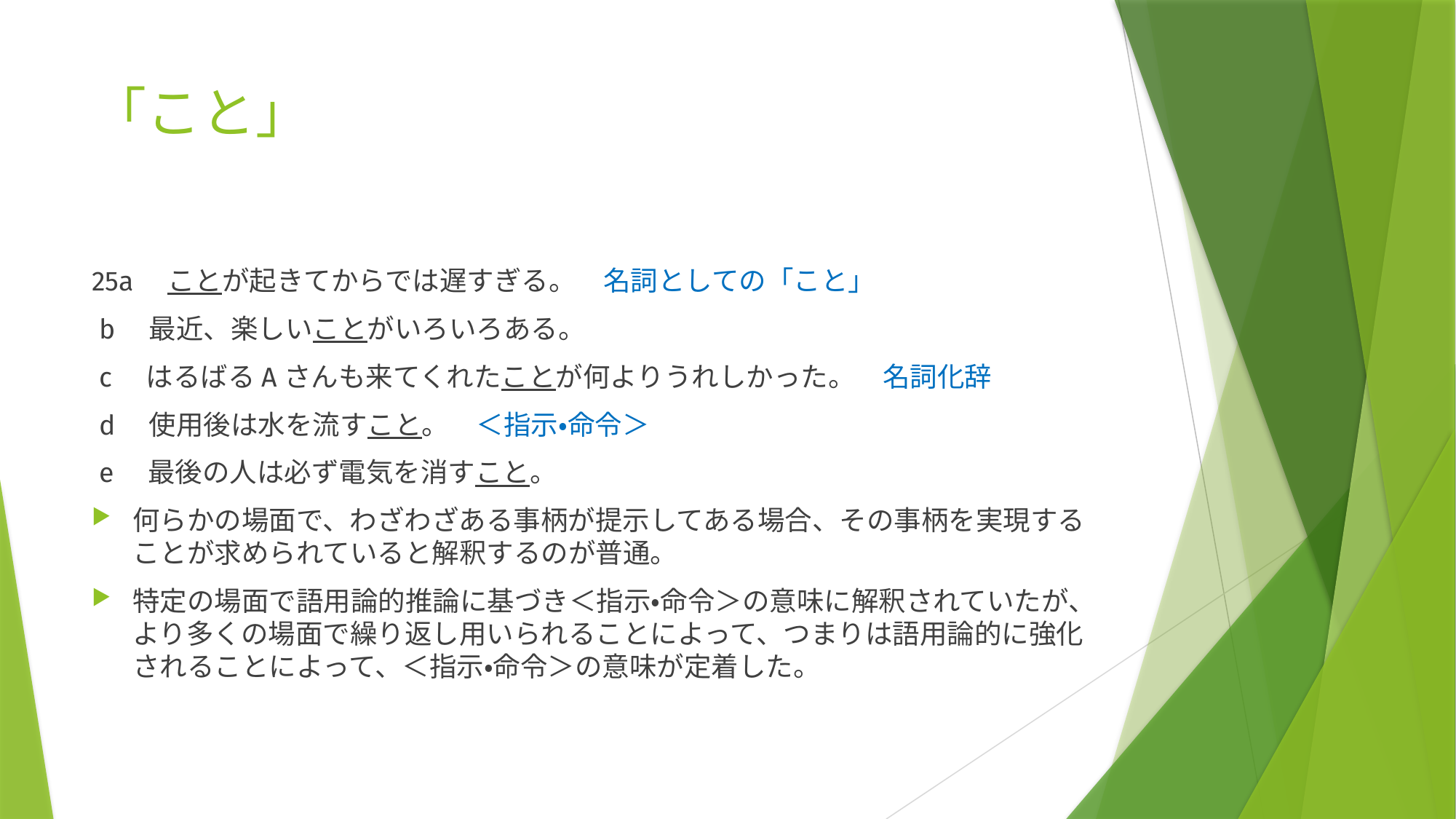

# 「こと」
25a　ことが起きてからでは遅すぎる。　名詞としての「こと」
 b　最近、楽しいことがいろいろある。
 c　はるばるAさんも来てくれたことが何よりうれしかった。　名詞化辞
 d　使用後は水を流すこと。　＜指示・命令＞
 e　最後の人は必ず電気を消すこと。
何らかの場面で、わざわざある事柄が提示してある場合、その事柄を実現することが求められていると解釈するのが普通。
特定の場面で語用論的推論に基づき＜指示・命令＞の意味に解釈されていたが、より多くの場面で繰り返し用いられることによって、つまりは語用論的に強化されることによって、＜指示・命令＞の意味が定着した。